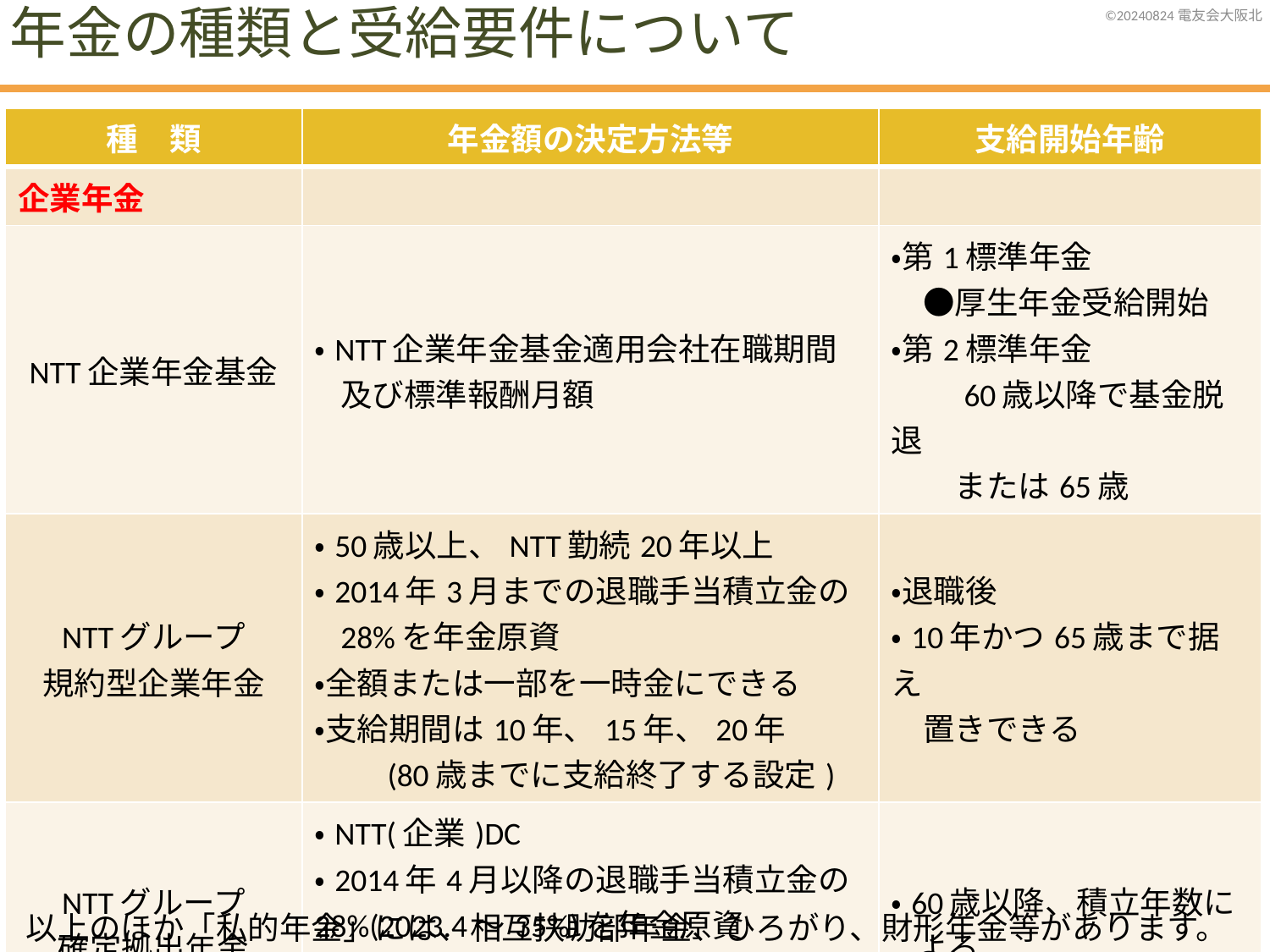

年金の種類と受給要件について
| 種　類 | 年金額の決定方法等 | 支給開始年齢 |
| --- | --- | --- |
| 企業年金 |  |  |
| NTT企業年金基金 | ・NTT企業年金基金適用会社在職期間及び標準報酬月額 | ・第1標準年金 　●厚生年金受給開始 ・第2標準年金 　　60歳以降で基金脱退 　　または65歳 |
| NTTグループ 規約型企業年金 | ・50歳以上、NTT勤続20年以上 ・2014年3月までの退職手当積立金の28%を年金原資 ・全額または一部を一時金にできる ・支給期間は10年、15年、20年 　　(80歳までに支給終了する設定) | ・退職後 ・10年かつ65歳まで据え　 　置きできる |
| NTTグループ 確定拠出年金 | ・NTT(企業)DC ・2014年4月以降の退職手当積立金の28%(2023.4～35%)を年金原資 ・年金額は配分指定による運用状況による | ・60歳以降、積立年数による |
以上のほか「私的年金」には、相互扶助部年金、ひろがり、財形年金等があります。
4